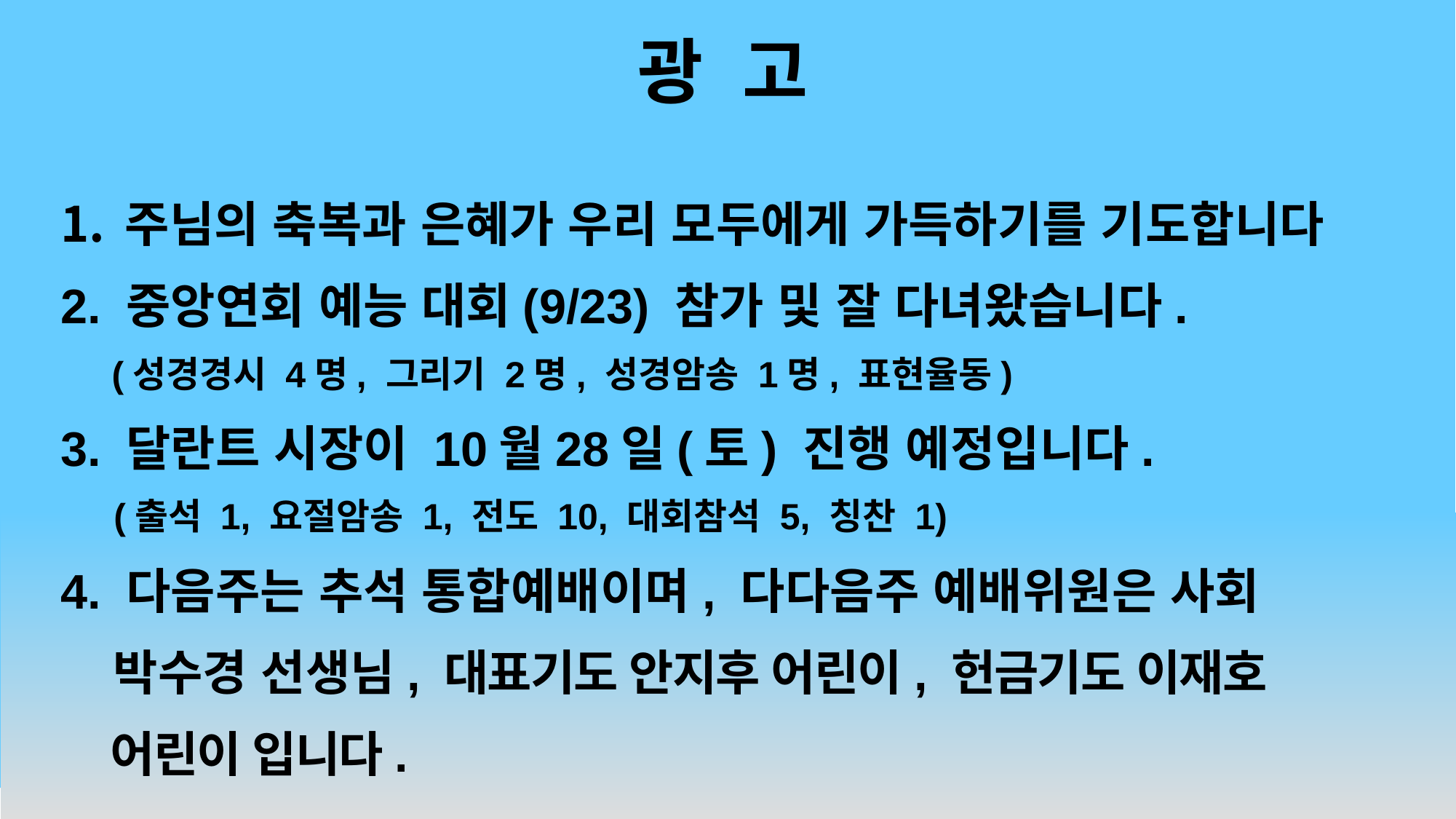

# 광  고
주님의 축복과 은혜가 우리 모두에게 가득하기를 기도합니다
2. 중앙연회 예능 대회(9/23) 참가 및 잘 다녀왔습니다.
     (성경경시 4명, 그리기 2명, 성경암송 1명, 표현율동)
3. 달란트 시장이 10월28일(토) 진행 예정입니다.
(출석 1, 요절암송 1, 전도 10, 대회참석 5, 칭찬 1)
4. 다음주는 추석 통합예배이며, 다다음주 예배위원은 사회
   박수경 선생님, 대표기도 안지후 어린이, 헌금기도 이재호
   어린이 입니다.